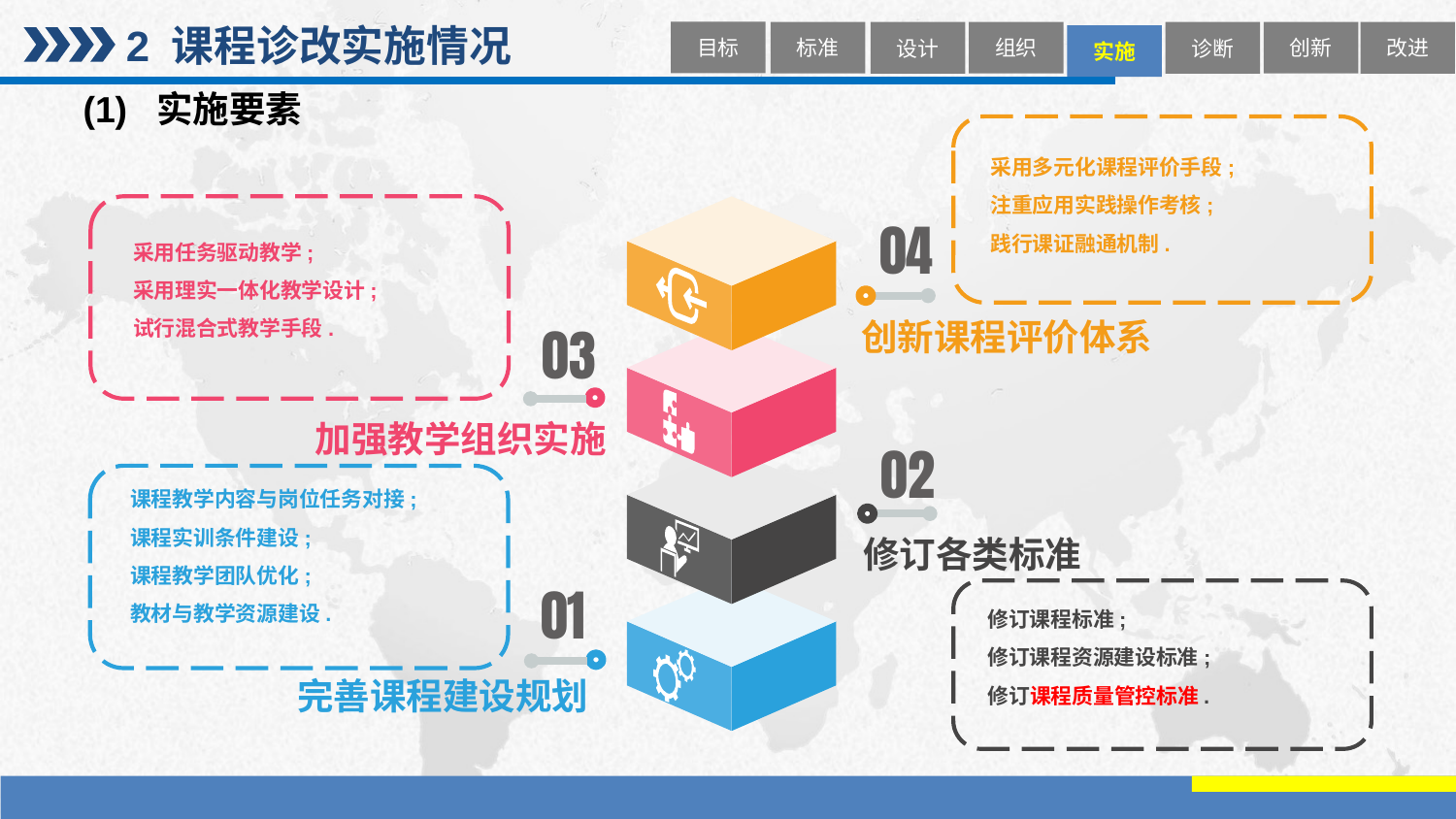

2 课程诊改实施情况
目标
组织
创新
标准
改进
设计
诊断
实施

(1)  实施要素

采用多元化课程评价手段;
注重应用实践操作考核;
践行课证融通机制.

04
采用任务驱动教学;
采用理实一体化教学设计;
试行混合式教学手段.

创新课程评价体系
03

加强教学组织实施
02

课程教学内容与岗位任务对接;
课程实训条件建设;
课程教学团队优化;
教材与教学资源建设.

修订各类标准

01

修订课程标准;
修订课程资源建设标准;
修订课程质量管控标准.

完善课程建设规划